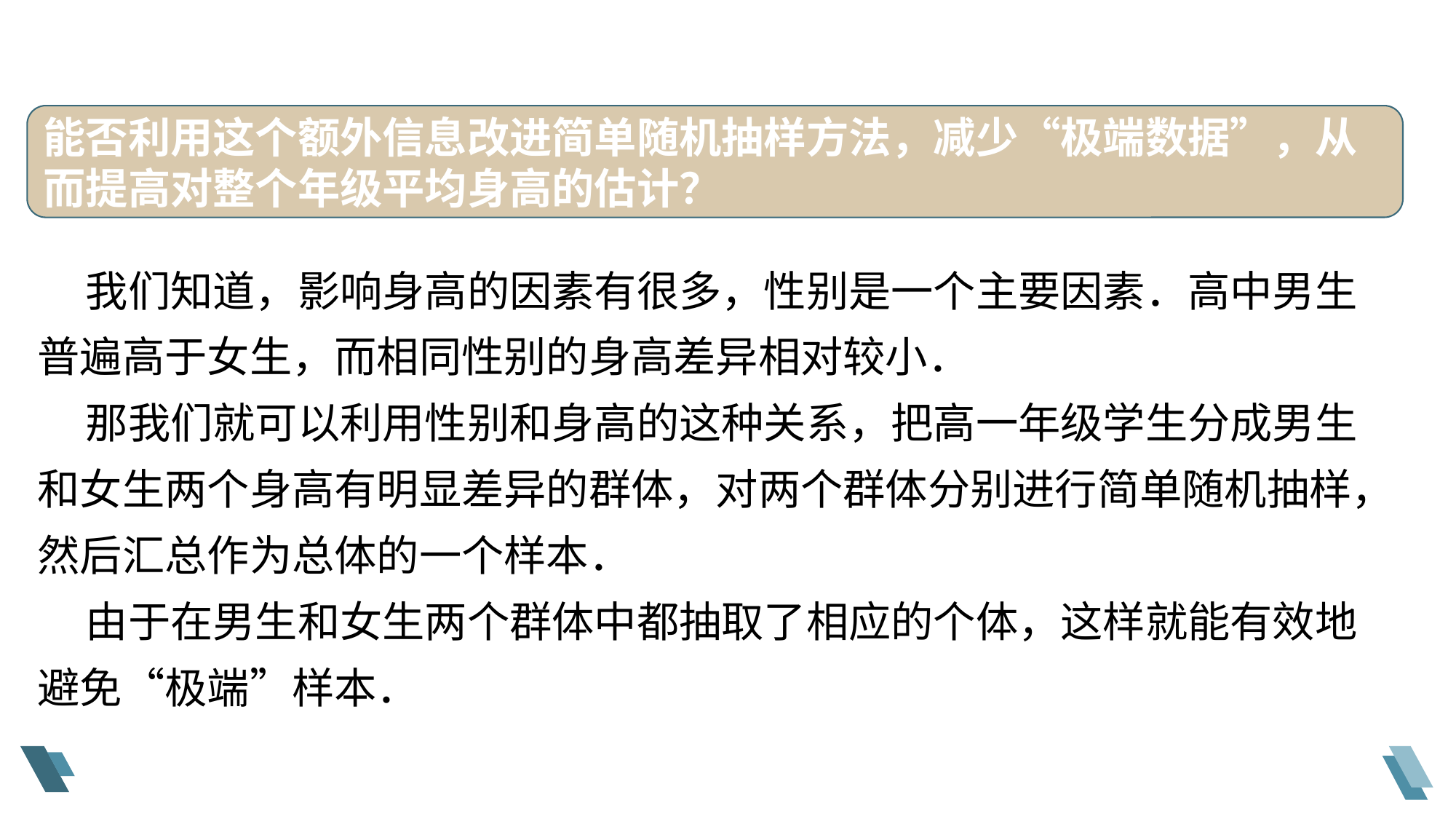

能否利用这个额外信息改进简单随机抽样方法，减少“极端数据”，从而提高对整个年级平均身高的估计？
    我们知道，影响身高的因素有很多，性别是一个主要因素．高中男生普遍高于女生，而相同性别的身高差异相对较小．
    那我们就可以利用性别和身高的这种关系，把高一年级学生分成男生和女生两个身高有明显差异的群体，对两个群体分别进行简单随机抽样，然后汇总作为总体的一个样本．
    由于在男生和女生两个群体中都抽取了相应的个体，这样就能有效地避免“极端”样本．